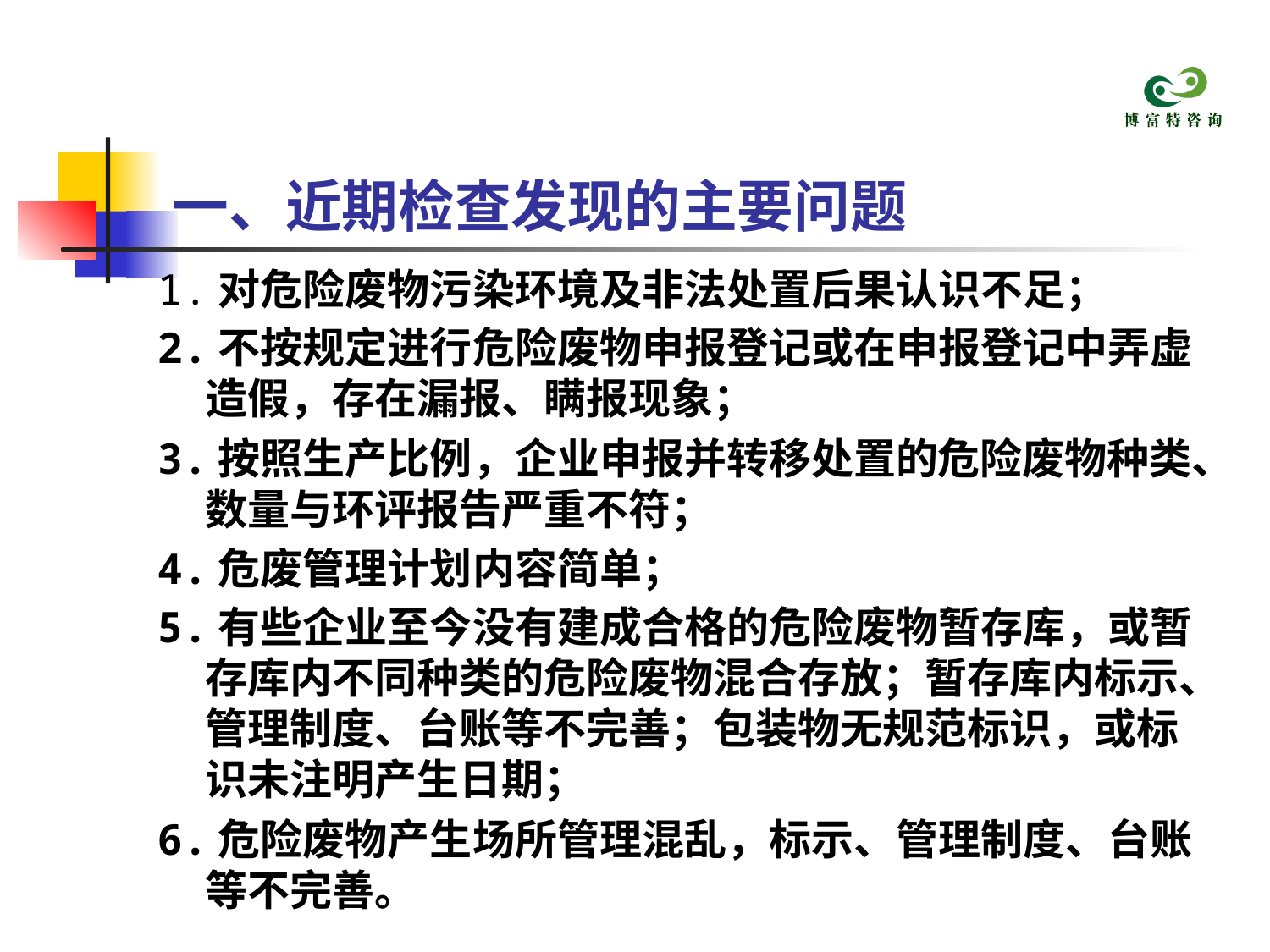

# 一、近期检查发现的主要问题
1.对危险废物污染环境及非法处置后果认识不足；
2.不按规定进行危险废物申报登记或在申报登记中弄虚造假，存在漏报、瞒报现象；
3.按照生产比例，企业申报并转移处置的危险废物种类、数量与环评报告严重不符；
4.危废管理计划内容简单；
5.有些企业至今没有建成合格的危险废物暂存库，或暂存库内不同种类的危险废物混合存放；暂存库内标示、管理制度、台账等不完善；包装物无规范标识，或标识未注明产生日期；
6.危险废物产生场所管理混乱，标示、管理制度、台账等不完善。